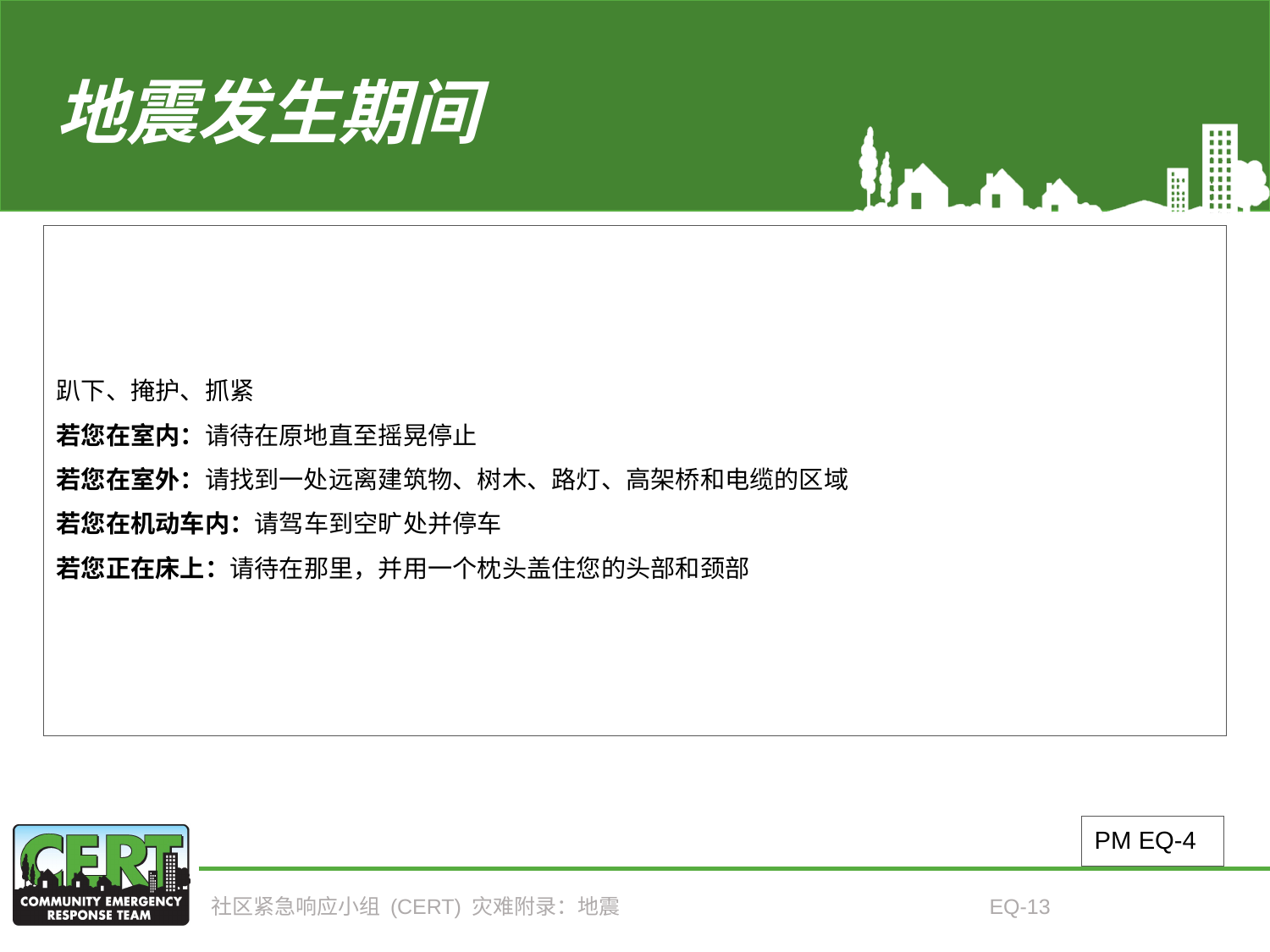

# 地震发生期间
趴下、掩护、抓紧
若您在室内：请待在原地直至摇晃停止
若您在室外：请找到一处远离建筑物、树木、路灯、高架桥和电缆的区域
若您在机动车内：请驾车到空旷处并停车
若您正在床上：请待在那里，并用一个枕头盖住您的头部和颈部
PM EQ-4
社区紧急响应小组 (CERT) 灾难附录：地震
EQ-13